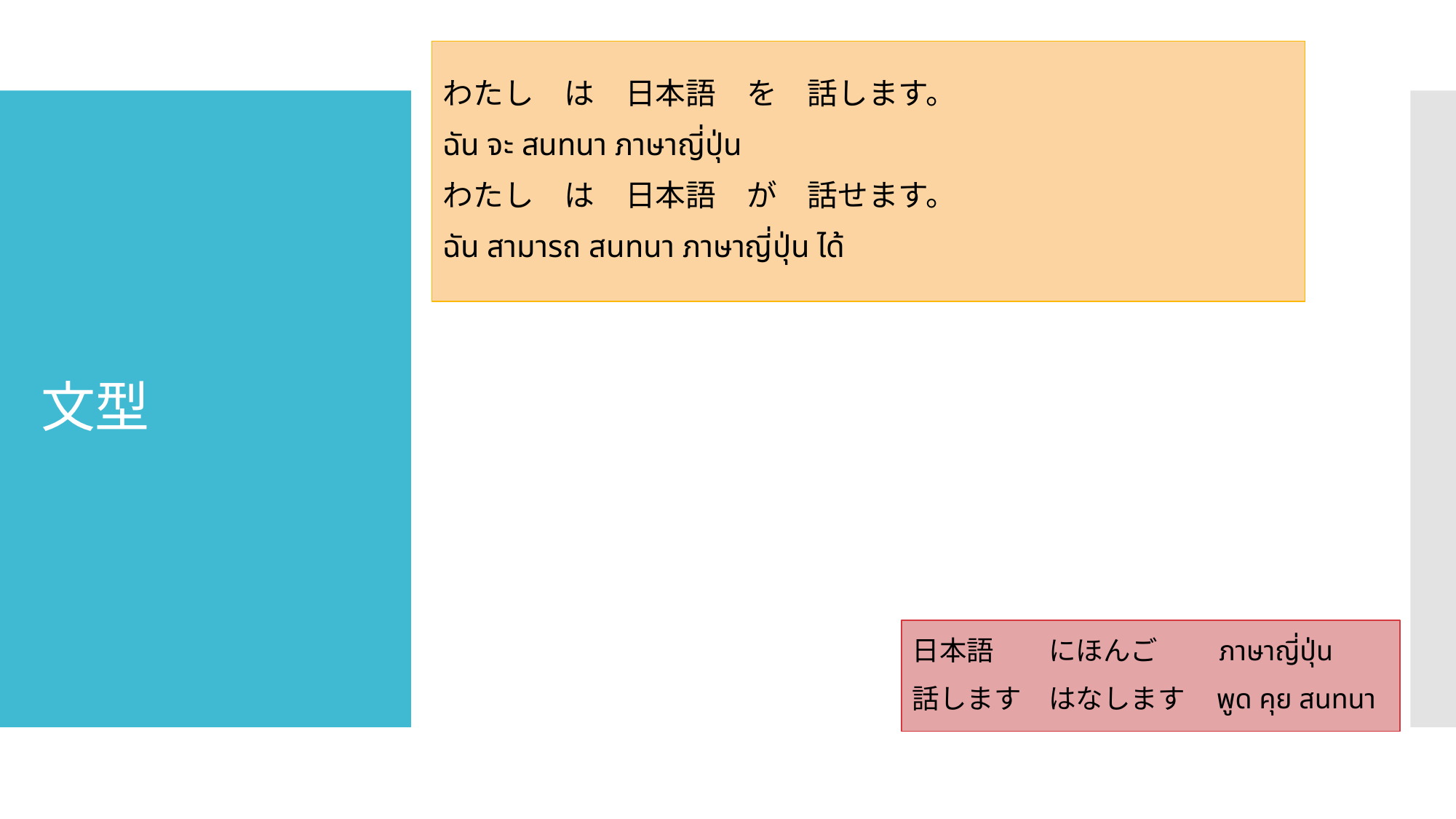

わたし　は　日本語　を　話します。
ฉัน จะ สนทนา ภาษาญี่ปุ่น
わたし　は　日本語　が　話せます。
ฉัน สามารถ สนทนา ภาษาญี่ปุ่น ได้
# 文型
日本語　　にほんご　　ภาษาญี่ปุ่น
話します　はなします    พูด คุย สนทนา